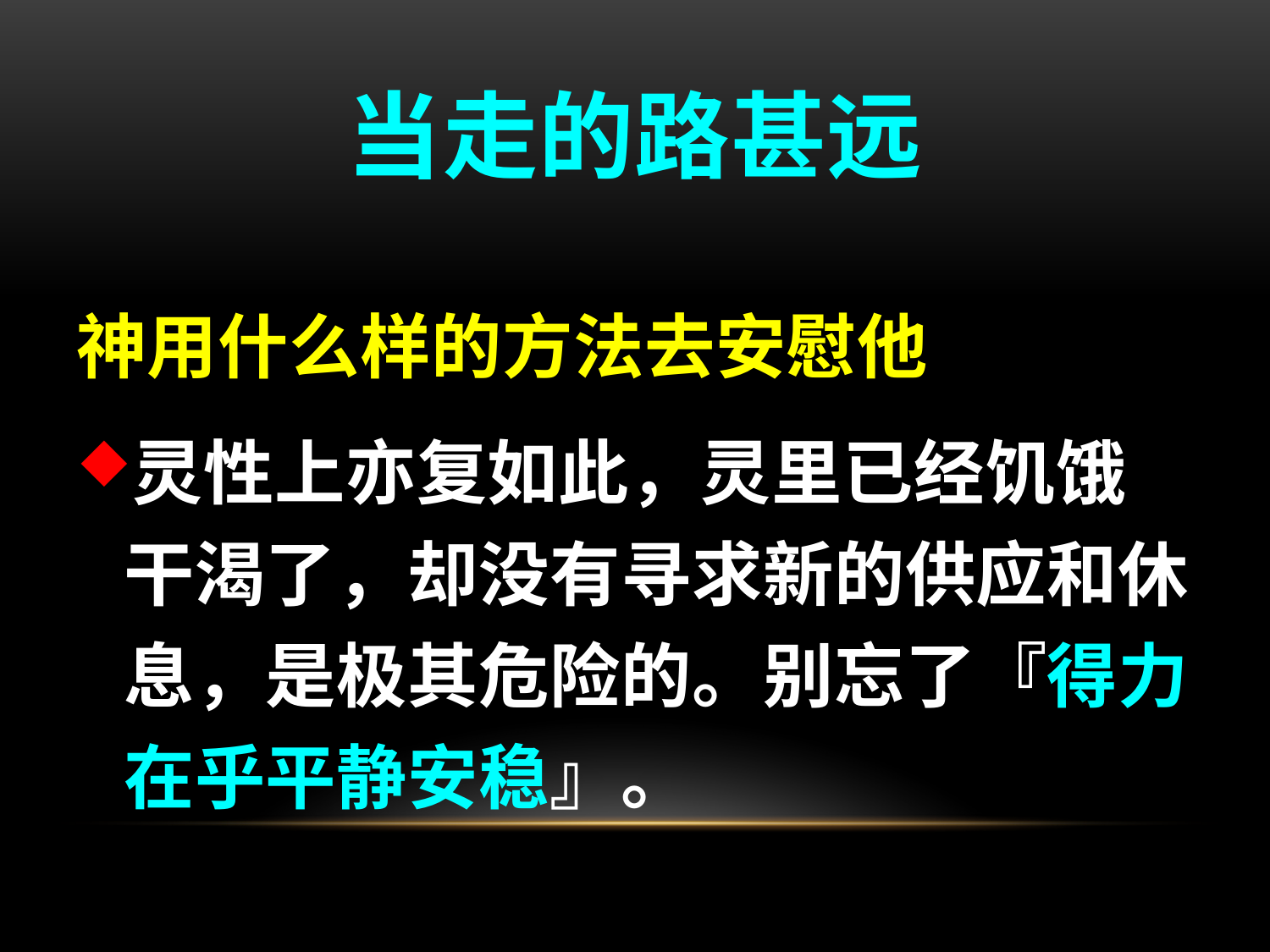

# 当走的路甚远
神用什么样的方法去安慰他
灵性上亦复如此，灵里已经饥饿干渴了，却没有寻求新的供应和休息，是极其危险的。别忘了『得力在乎平静安稳』。